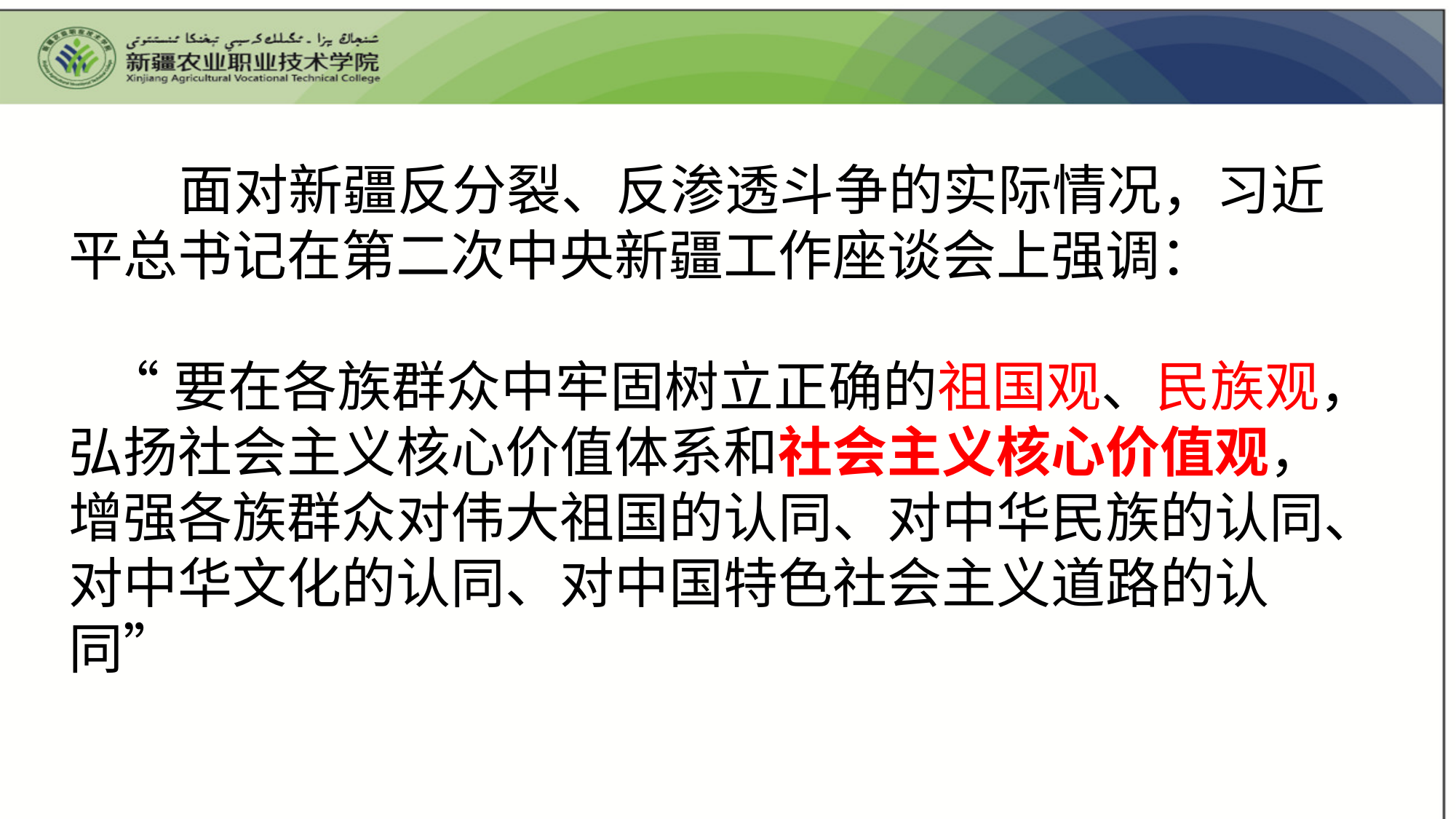

面对新疆反分裂、反渗透斗争的实际情况，习近平总书记在第二次中央新疆工作座谈会上强调：

   “要在各族群众中牢固树立正确的祖国观、民族观，弘扬社会主义核心价值体系和社会主义核心价值观，增强各族群众对伟大祖国的认同、对中华民族的认同、对中华文化的认同、对中国特色社会主义道路的认同”